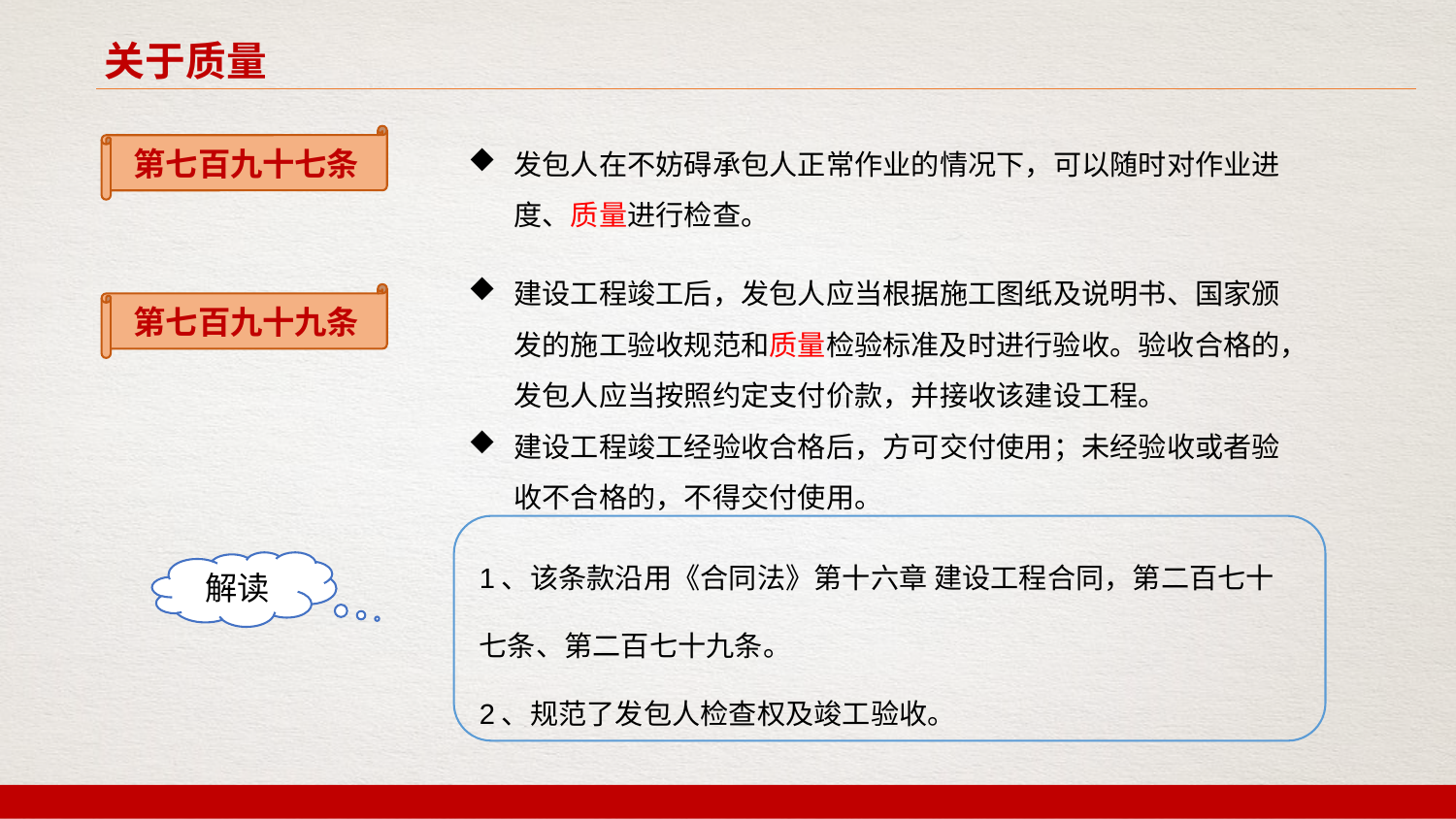

关于质量
发包人在不妨碍承包人正常作业的情况下，可以随时对作业进度、质量进行检查。
第七百九十七条
建设工程竣工后，发包人应当根据施工图纸及说明书、国家颁发的施工验收规范和质量检验标准及时进行验收。验收合格的，发包人应当按照约定支付价款，并接收该建设工程。
建设工程竣工经验收合格后，方可交付使用；未经验收或者验收不合格的，不得交付使用。
第七百九十九条
1、该条款沿用《合同法》第十六章 建设工程合同，第二百七十七条、第二百七十九条。
2、规范了发包人检查权及竣工验收。
解读